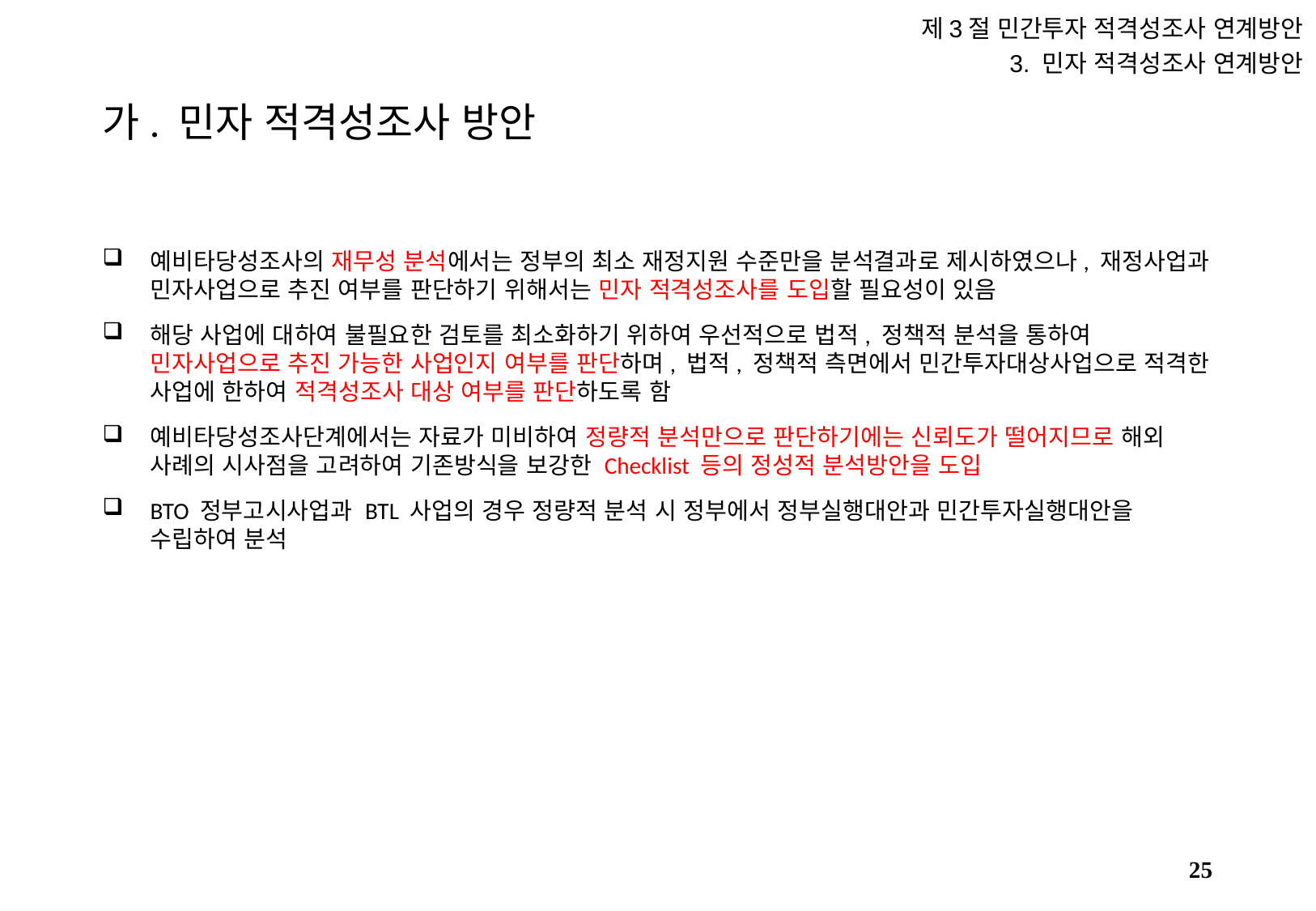

제3절 민간투자 적격성조사 연계방안
3. 민자 적격성조사 연계방안
# 가. 민자 적격성조사 방안
예비타당성조사의 재무성 분석에서는 정부의 최소 재정지원 수준만을 분석결과로 제시하였으나, 재정사업과 민자사업으로 추진 여부를 판단하기 위해서는 민자 적격성조사를 도입할 필요성이 있음
해당 사업에 대하여 불필요한 검토를 최소화하기 위하여 우선적으로 법적, 정책적 분석을 통하여 민자사업으로 추진 가능한 사업인지 여부를 판단하며, 법적, 정책적 측면에서 민간투자대상사업으로 적격한 사업에 한하여 적격성조사 대상 여부를 판단하도록 함
예비타당성조사단계에서는 자료가 미비하여 정량적 분석만으로 판단하기에는 신뢰도가 떨어지므로 해외 사례의 시사점을 고려하여 기존방식을 보강한 Checklist 등의 정성적 분석방안을 도입
BTO 정부고시사업과 BTL 사업의 경우 정량적 분석 시 정부에서 정부실행대안과 민간투자실행대안을 수립하여 분석
25